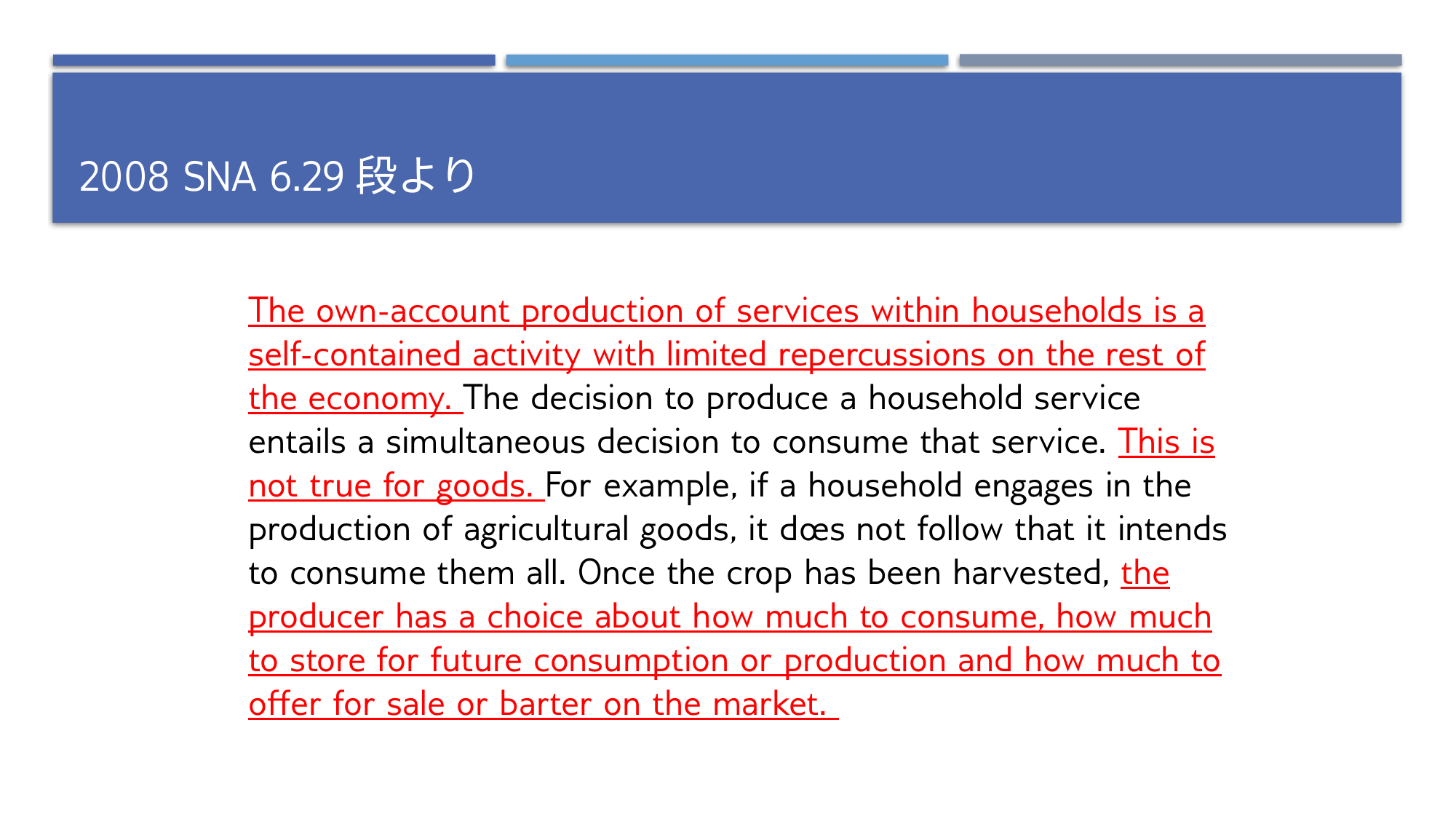

# 2008 SNA 6.29段より
The own-account production of services within households is a self-contained activity with limited repercussions on the rest of the economy. The decision to produce a household service entails a simultaneous decision to consume that service. This is not true for goods. For example, if a household engages in the production of agricultural goods, it does not follow that it intends to consume them all. Once the crop has been harvested, the producer has a choice about how much to consume, how much to store for future consumption or production and how much to offer for sale or barter on the market.